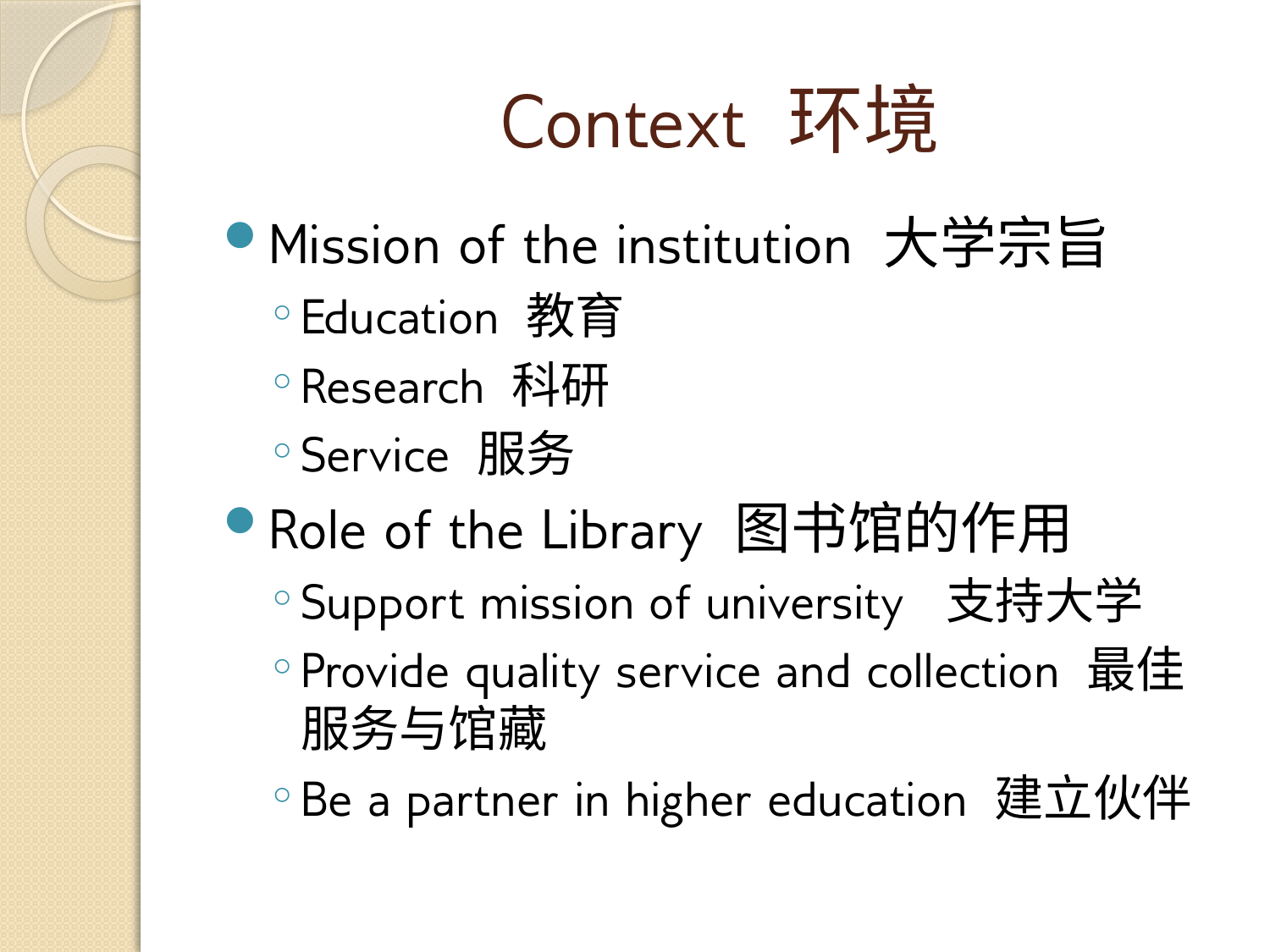

# Context 环境
Mission of the institution 大学宗旨
Education 教育
Research 科研
Service 服务
Role of the Library 图书馆的作用
Support mission of university  支持大学
Provide quality service and collection 最佳服务与馆藏
Be a partner in higher education 建立伙伴